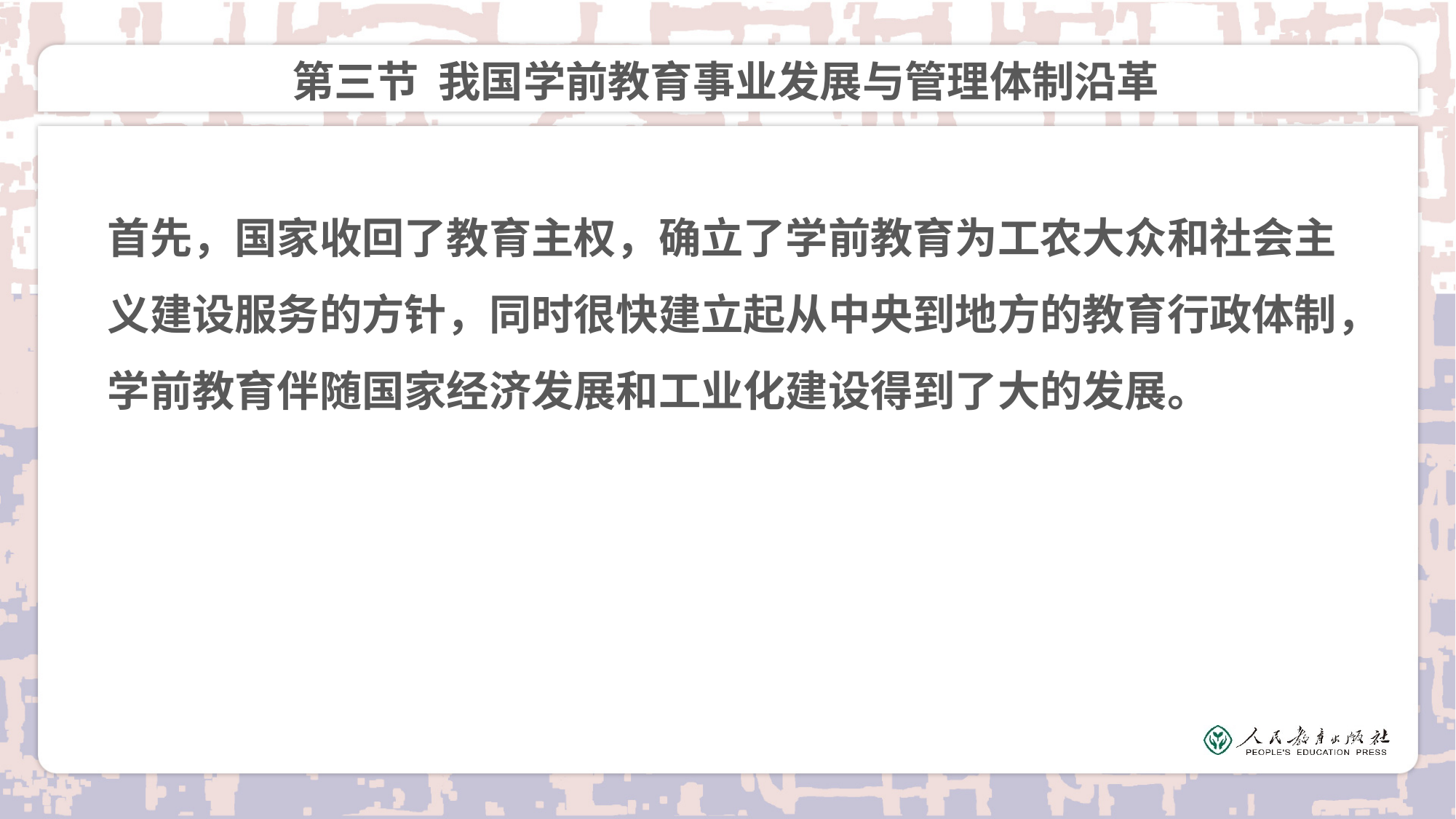

# 第三节  我国学前教育事业发展与管理体制沿革
首先，国家收回了教育主权，确立了学前教育为工农大众和社会主义建设服务的方针，同时很快建立起从中央到地方的教育行政体制，学前教育伴随国家经济发展和工业化建设得到了大的发展。